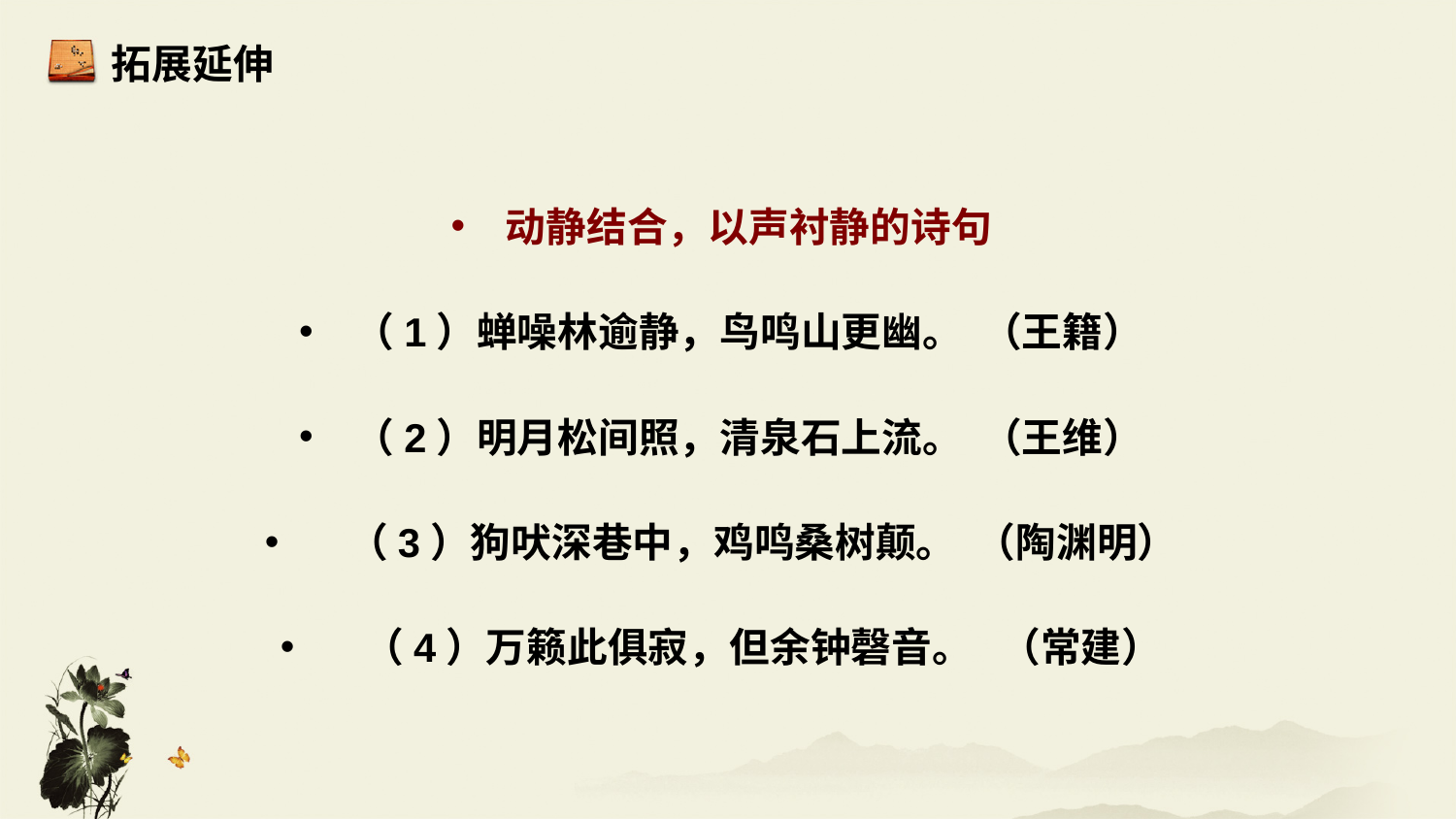

拓展延伸
动静结合，以声衬静的诗句
（1）蝉噪林逾静，鸟鸣山更幽。  （王籍）
（2）明月松间照，清泉石上流。  （王维）
  （3）狗吠深巷中，鸡鸣桑树颠。  （陶渊明）
  （4）万籁此俱寂，但余钟磬音。   （常建）